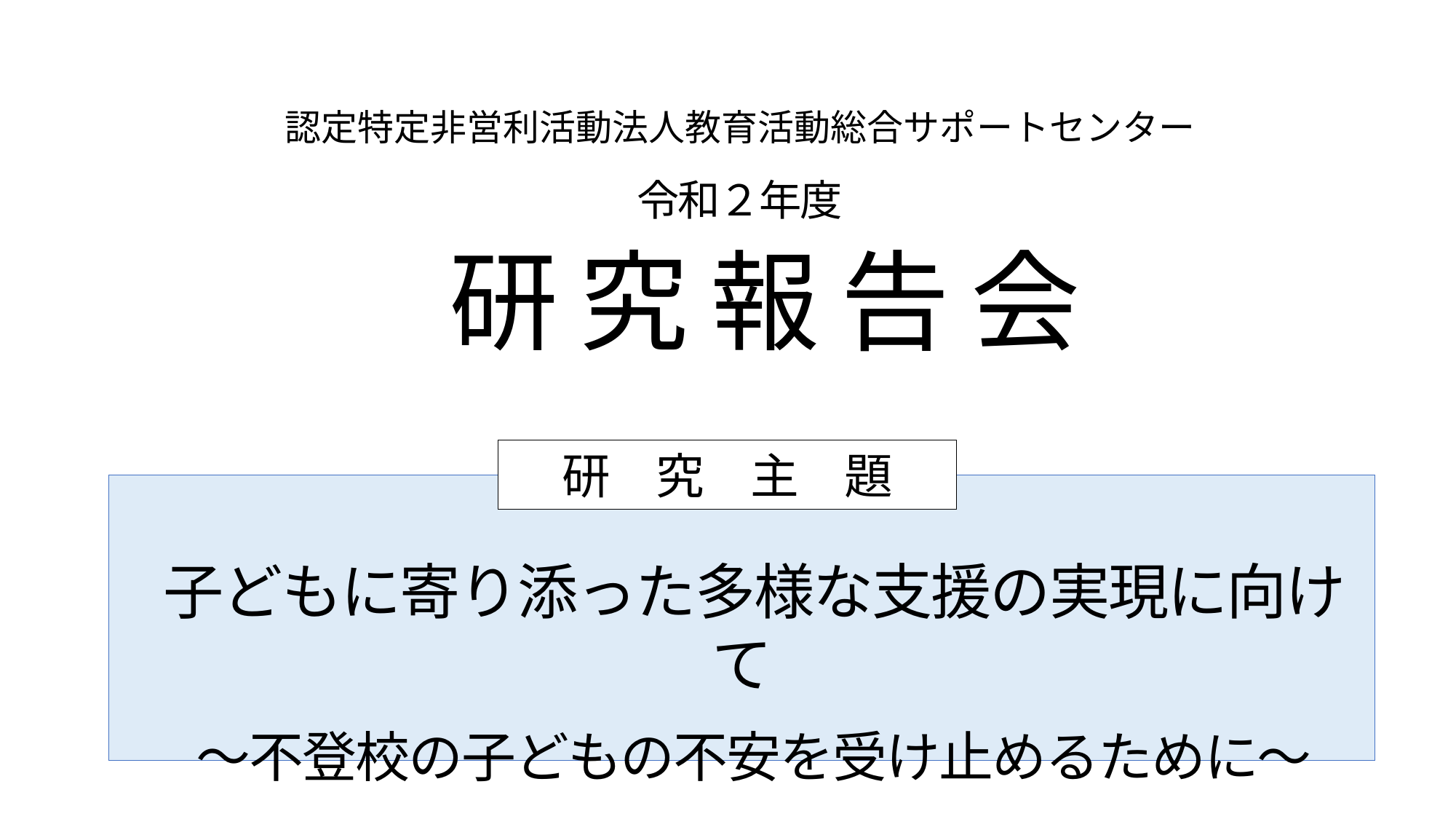

認定特定非営利活動法人教育活動総合サポートセンター
令和２年度
 研 究 報 告 会

研　究　主　題

子どもに寄り添った多様な支援の実現に向けて
～不登校の子どもの不安を受け止めるために～